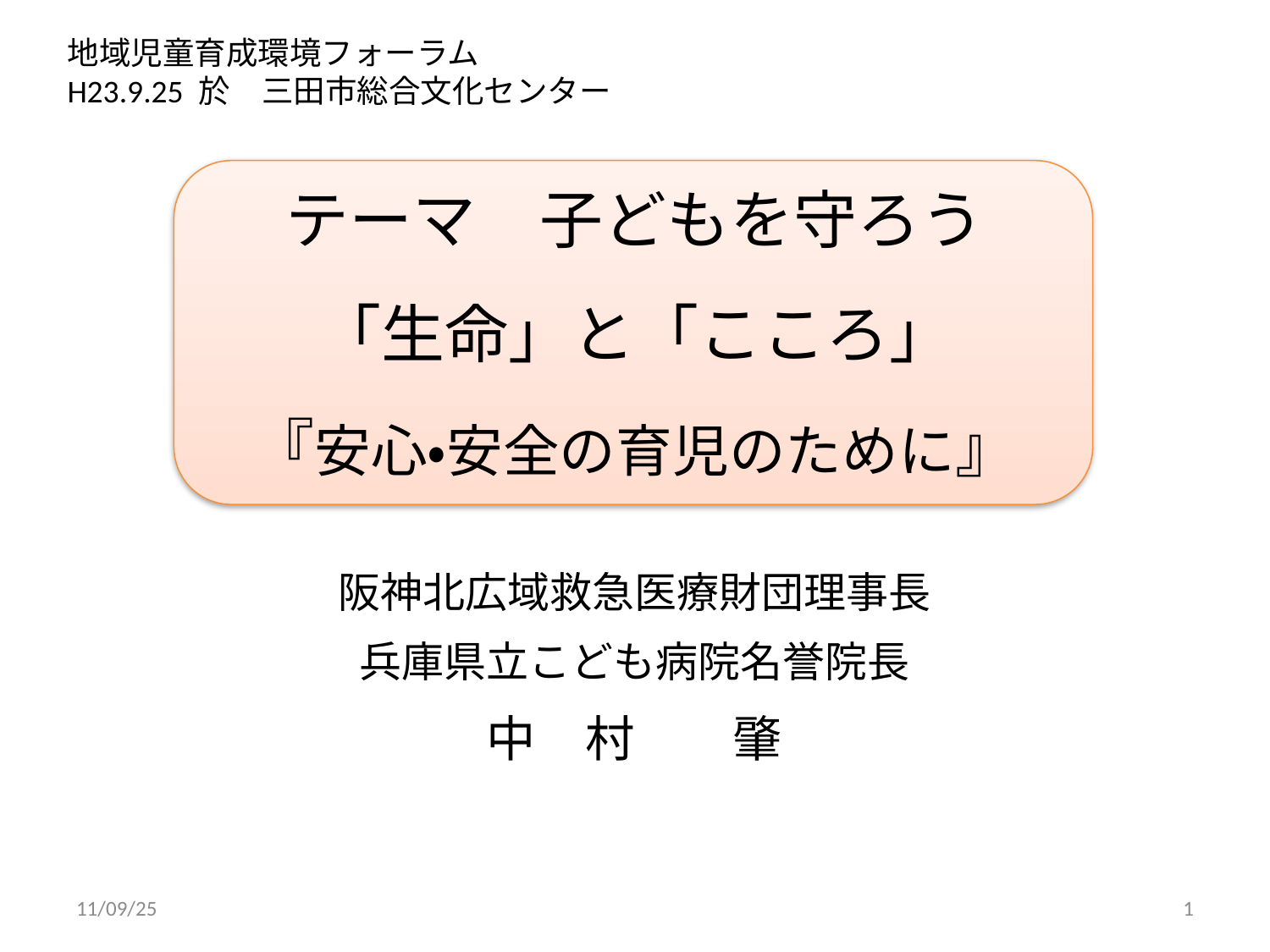

地域児童育成環境フォーラム
H23.9.25 於　三田市総合文化センター

# テーマ　子どもを守ろう 「生命」と「こころ」 『安心・安全の育児のために』
阪神北広域救急医療財団理事長
兵庫県立こども病院名誉院長
中　村　　肇
11/09/25
1